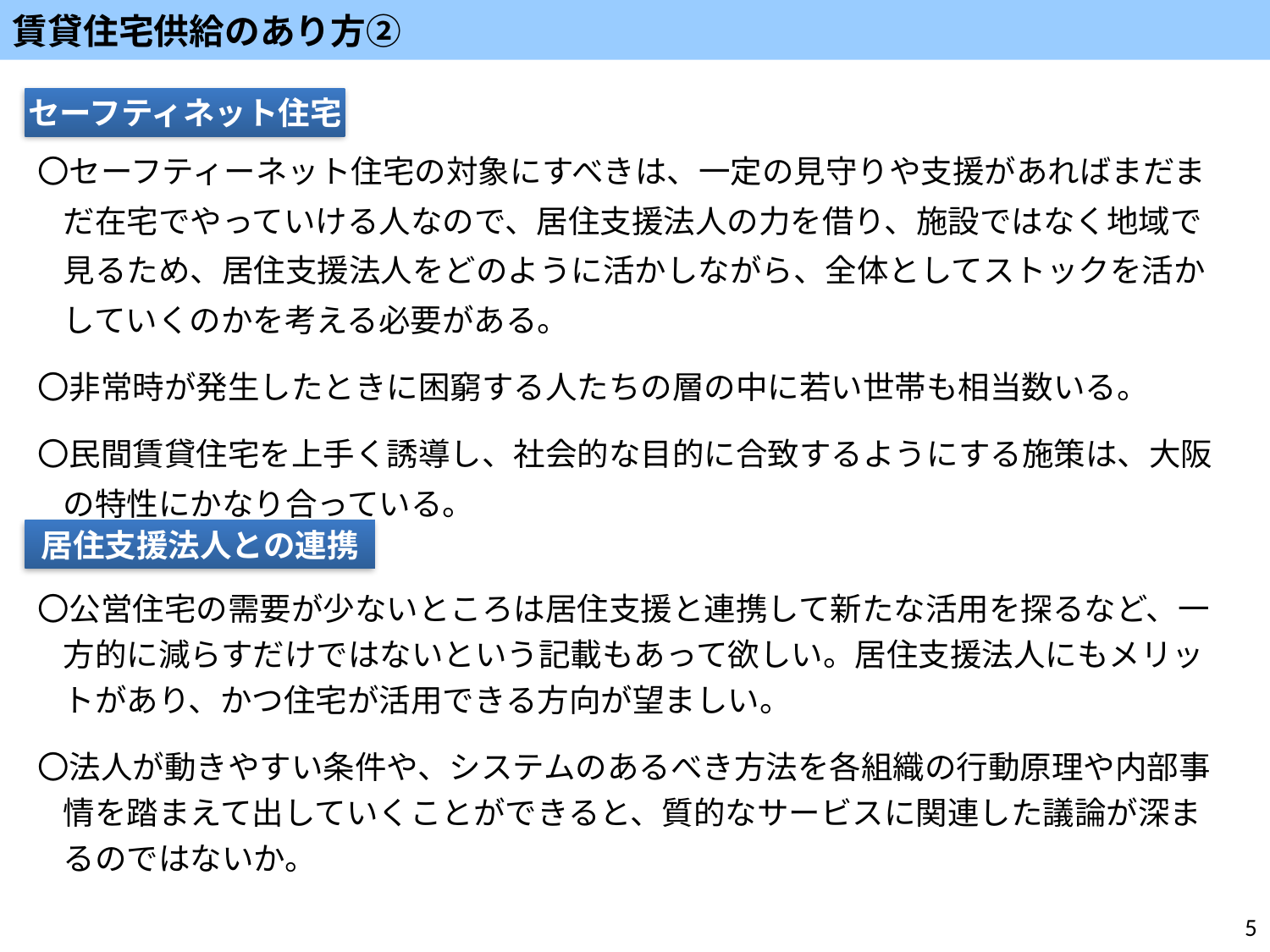

賃貸住宅供給のあり方②

〇セーフティーネット住宅の対象にすべきは、一定の見守りや支援があればまだまだ在宅でやっていける人なので、居住支援法人の力を借り、施設ではなく地域で見るため、居住支援法人をどのように活かしながら、全体としてストックを活かしていくのかを考える必要がある。
〇非常時が発生したときに困窮する人たちの層の中に若い世帯も相当数いる。
〇民間賃貸住宅を上手く誘導し、社会的な目的に合致するようにする施策は、大阪の特性にかなり合っている。

セーフティネット住宅

〇公営住宅の需要が少ないところは居住支援と連携して新たな活用を探るなど、一方的に減らすだけではないという記載もあって欲しい。居住支援法人にもメリットがあり、かつ住宅が活用できる方向が望ましい。
〇法人が動きやすい条件や、システムのあるべき方法を各組織の行動原理や内部事情を踏まえて出していくことができると、質的なサービスに関連した議論が深まるのではないか。
居住支援法人との連携
5